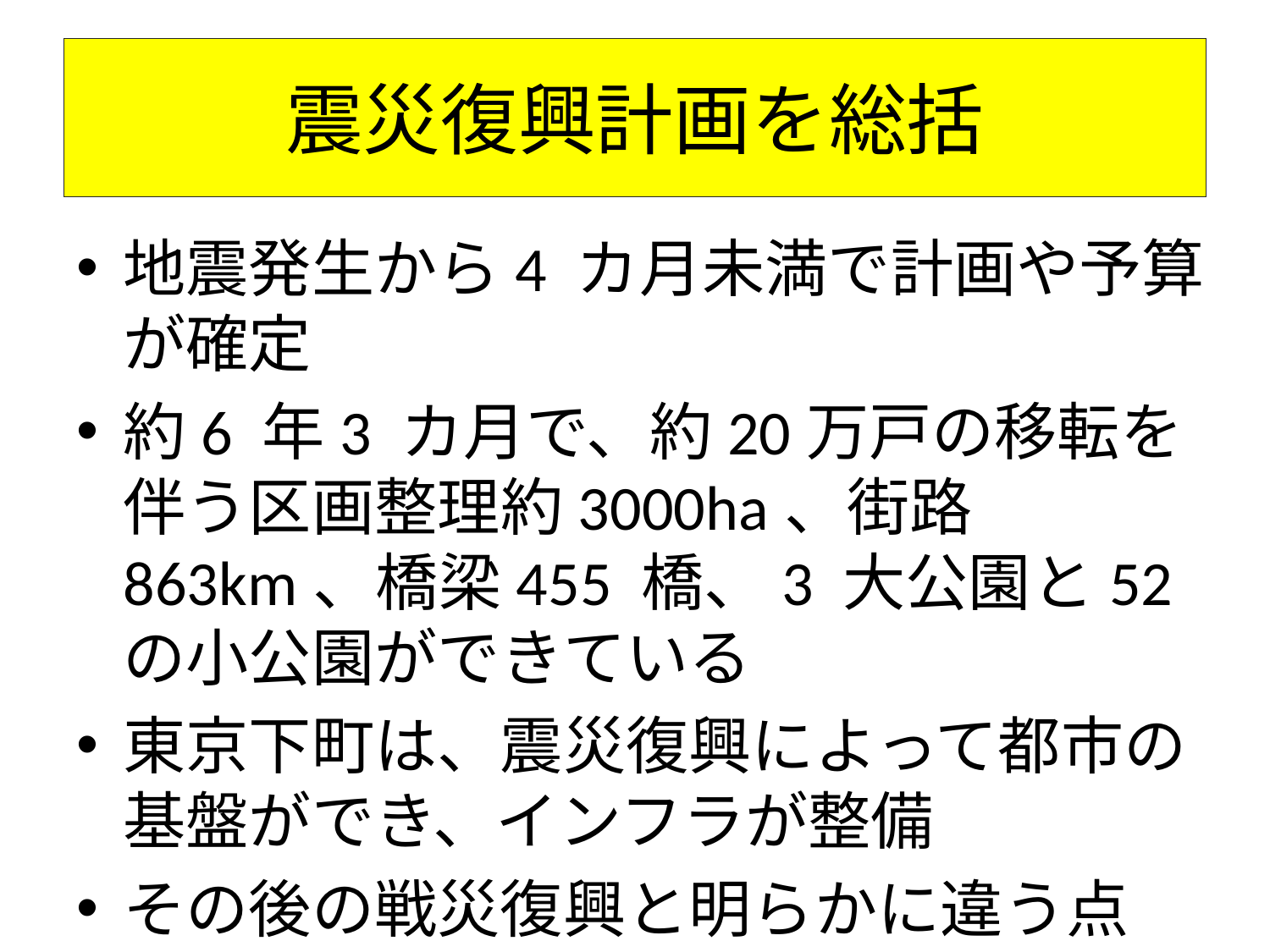

# 震災復興計画を総括
地震発生から4 カ月未満で計画や予算が確定
約6 年3 カ月で、約20万戸の移転を伴う区画整理約3000ha、街路863km、橋梁455 橋、3 大公園と52 の小公園ができている
東京下町は、震災復興によって都市の基盤ができ、インフラが整備
その後の戦災復興と明らかに違う点